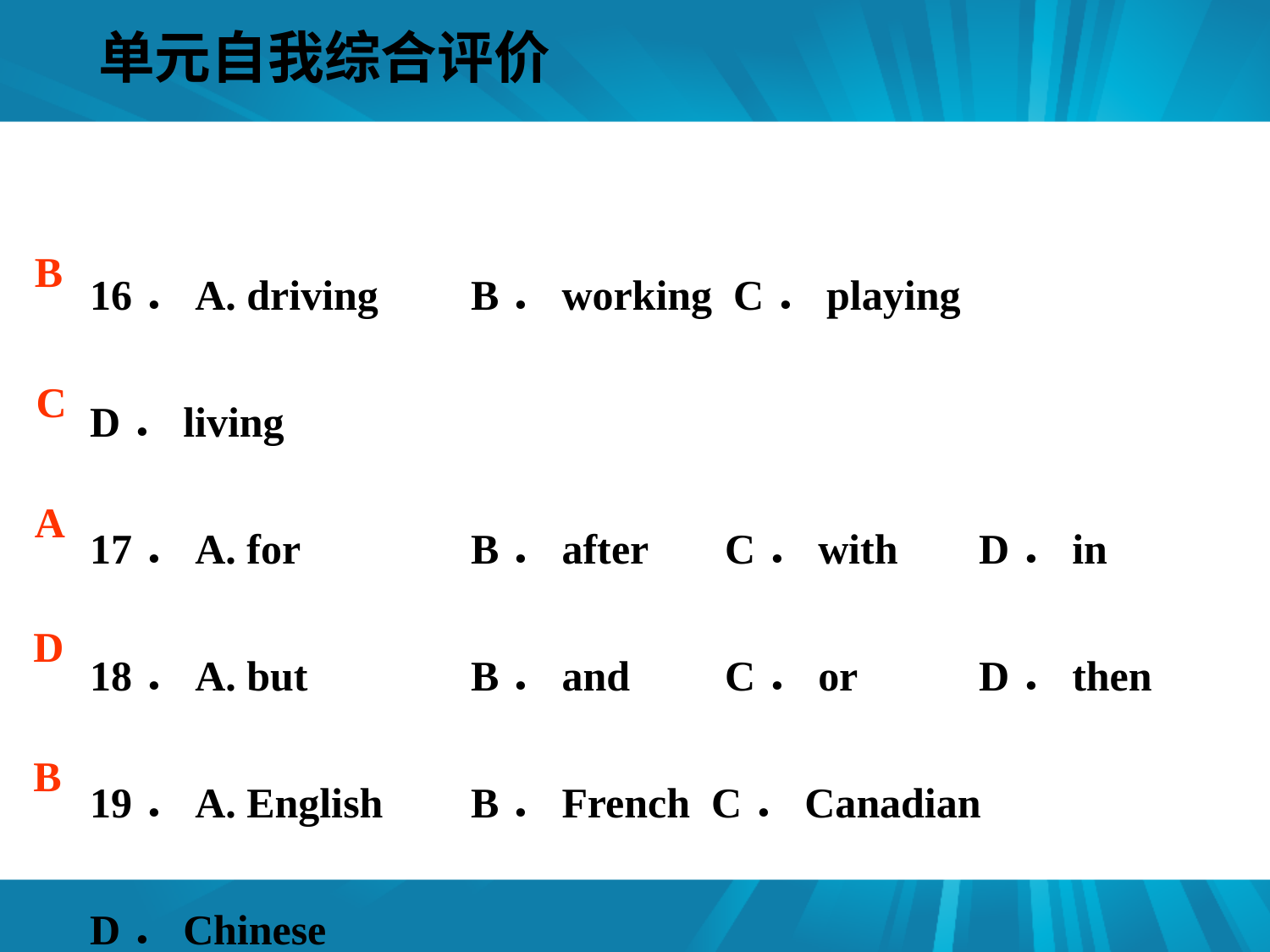

单元自我综合评价
#
16．A. driving  	B．working  C．playing  	D．living
17．A. for  		B．after  	C．with  	D．in
18．A. but  		B．and  	C．or  	D．then
19．A. English  	B．French  C．Canadian  	D．Chinese
20．A. he  		B．his           C．my             D．her
B
C
A
D
B